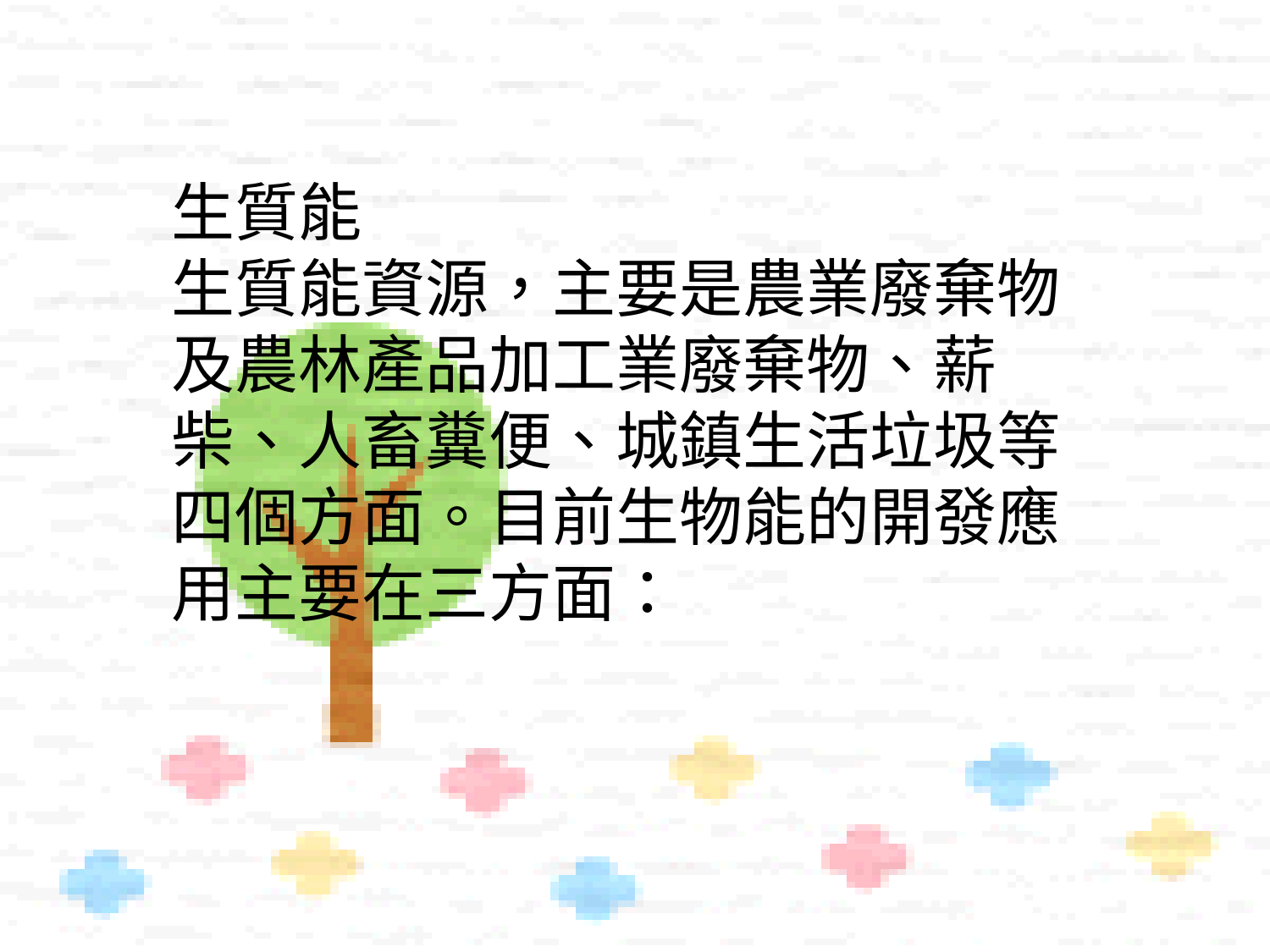

#
生質能
生質能資源，主要是農業廢棄物及農林產品加工業廢棄物、薪柴、人畜糞便、城鎮生活垃圾等四個方面。目前生物能的開發應用主要在三方面：